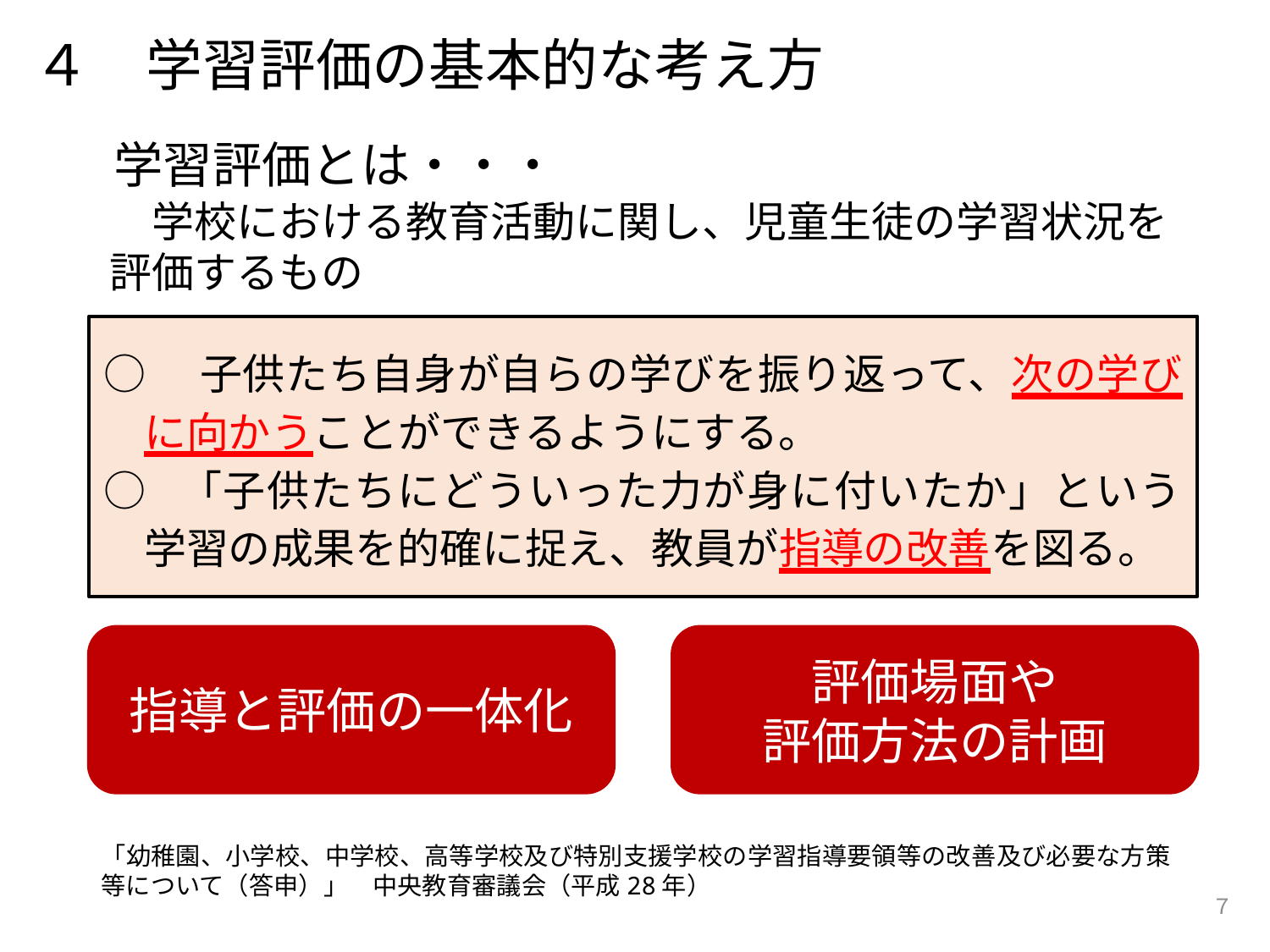

４　学習評価の基本的な考え方
　学習評価とは・・・
　 　学校における教育活動に関し、児童生徒の学習状況を
　 評価するもの
○　子供たち自身が自らの学びを振り返って、次の学びに向かうことができるようにする。
○  「子供たちにどういった力が身に付いたか」という学習の成果を的確に捉え、教員が指導の改善を図る。
指導と評価の一体化
評価場面や
評価方法の計画
「幼稚園、小学校、中学校、高等学校及び特別支援学校の学習指導要領等の改善及び必要な方策等について（答申）」　中央教育審議会（平成28年）
７